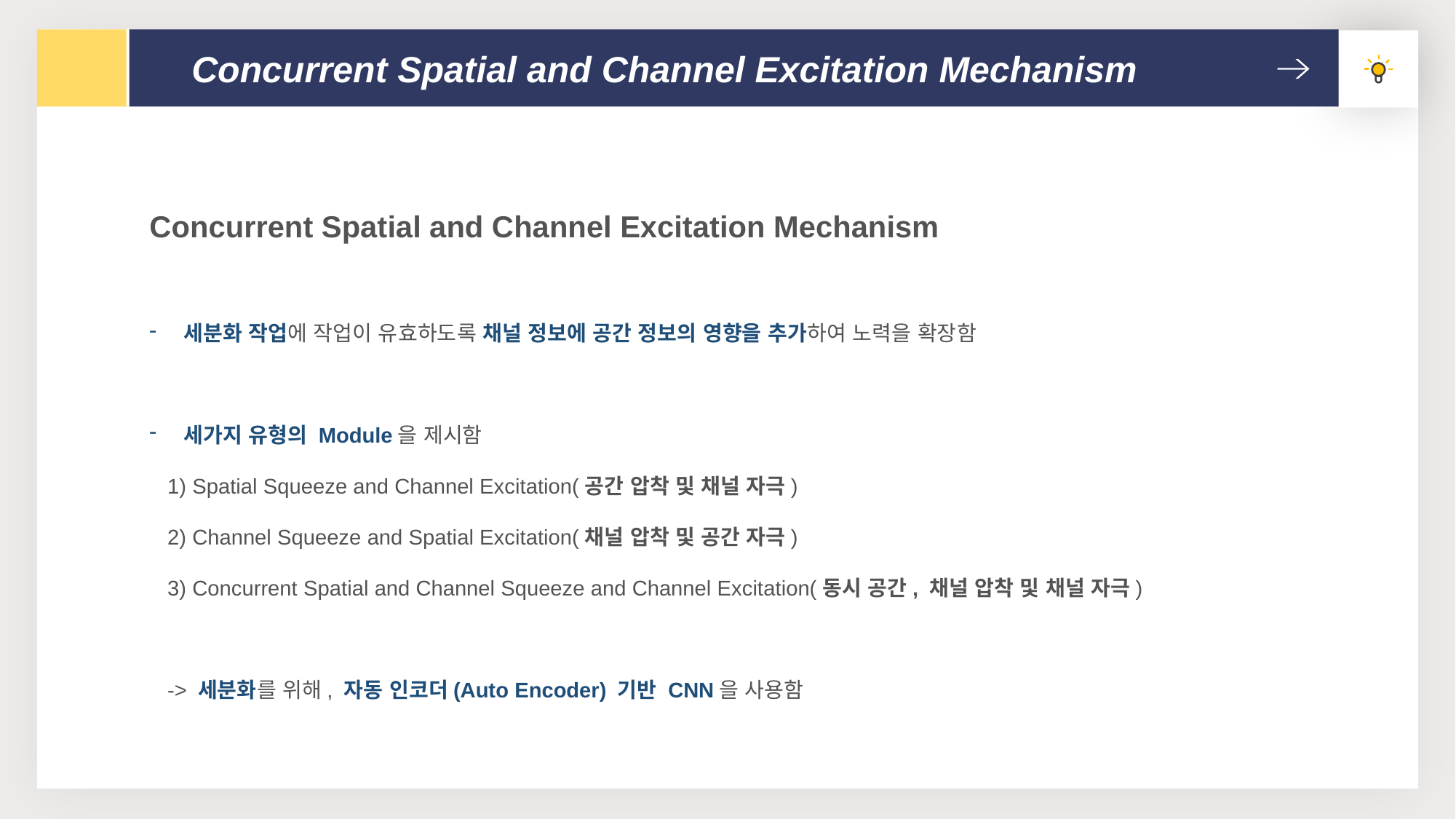

Concurrent Spatial and Channel Excitation Mechanism

Concurrent Spatial and Channel Excitation Mechanism

세분화 작업에 작업이 유효하도록 채널 정보에 공간 정보의 영향을 추가하여 노력을 확장함

세가지 유형의 Module을 제시함
   1) Spatial Squeeze and Channel Excitation(공간 압착 및 채널 자극)
   2) Channel Squeeze and Spatial Excitation(채널 압착 및 공간 자극)
   3) Concurrent Spatial and Channel Squeeze and Channel Excitation(동시 공간, 채널 압착 및 채널 자극)

   -> 세분화를 위해, 자동 인코더(Auto Encoder) 기반 CNN을 사용함